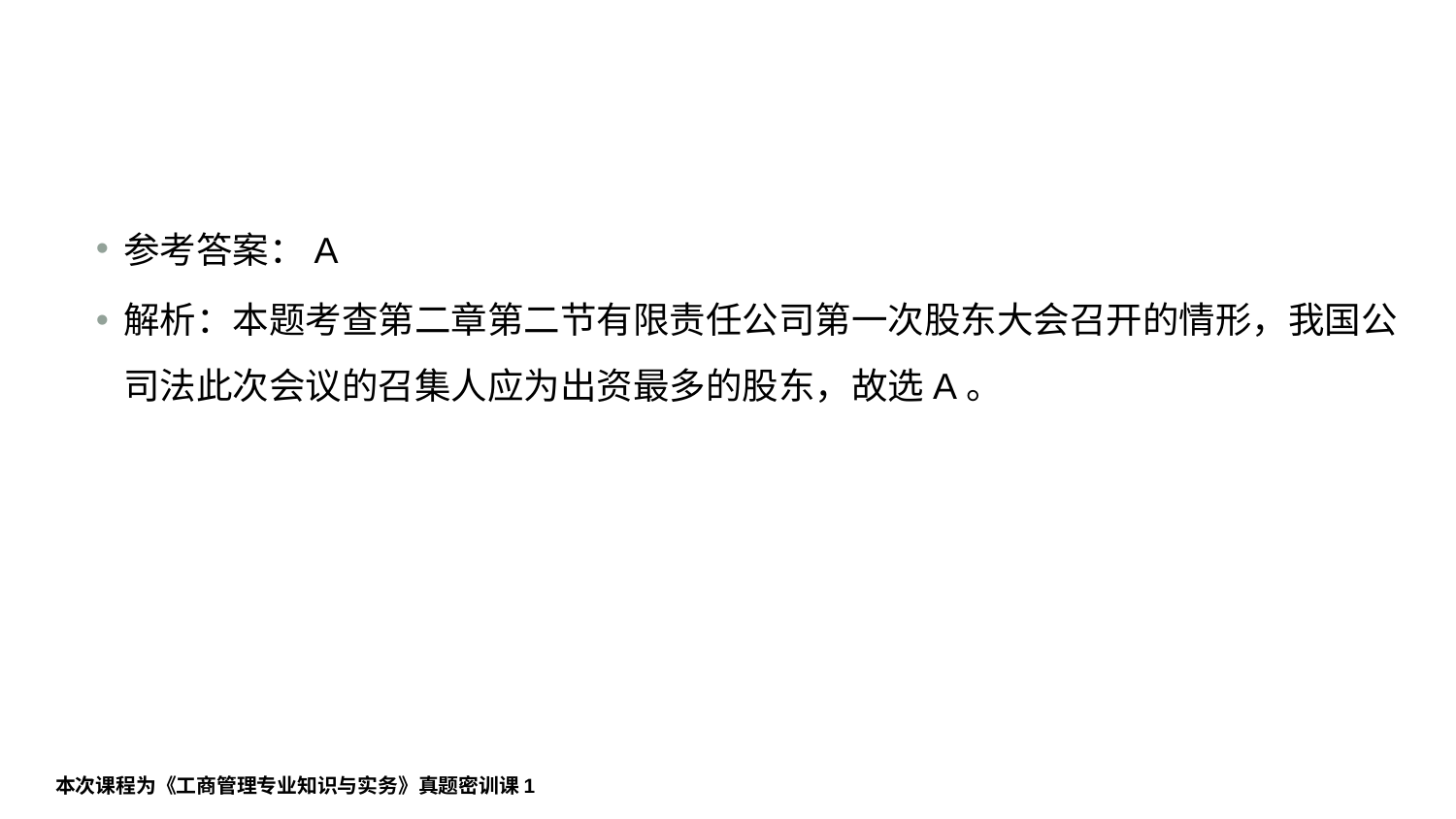

参考答案：A
解析：本题考查第二章第二节有限责任公司第一次股东大会召开的情形，我国公司法此次会议的召集人应为出资最多的股东，故选A。